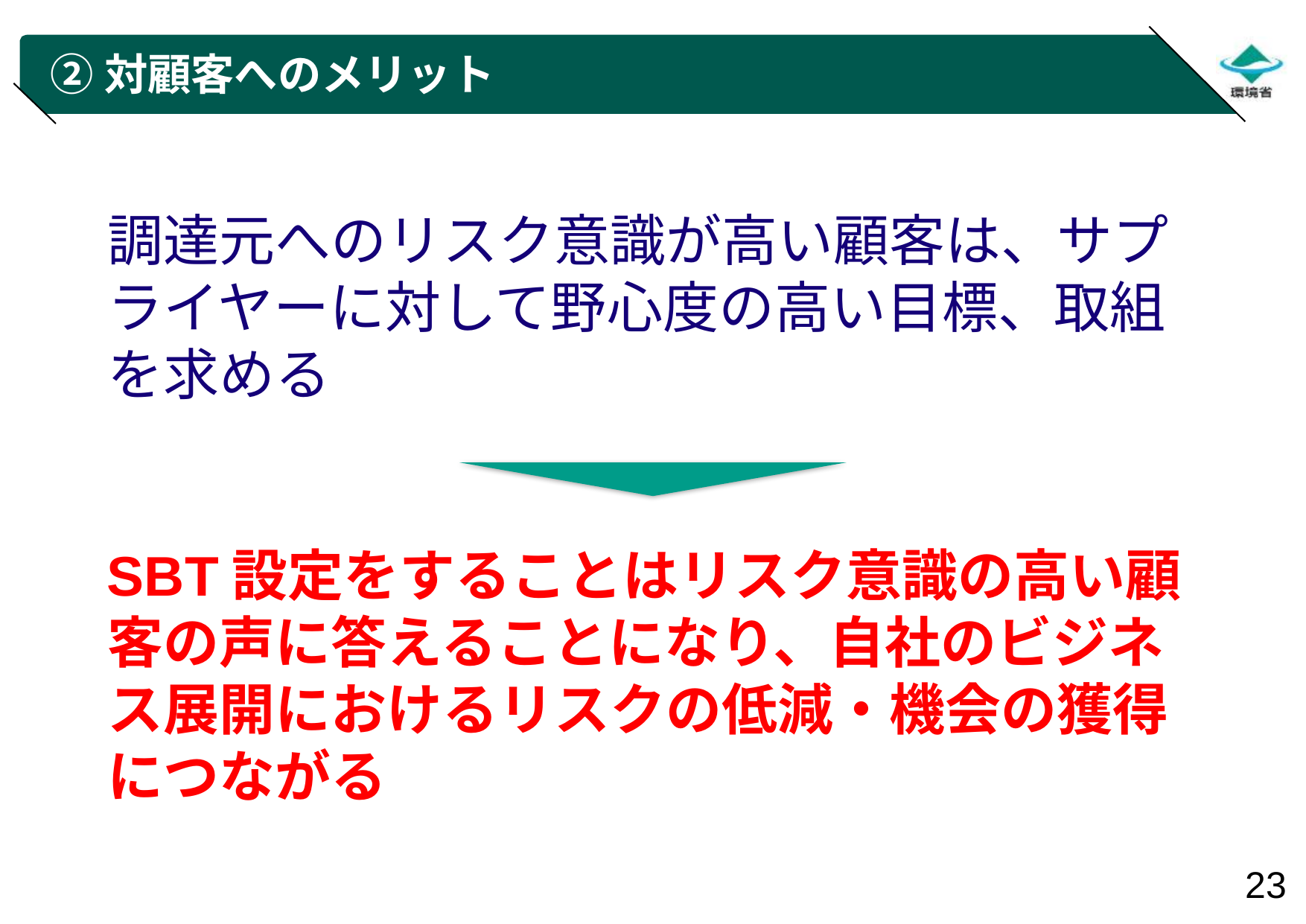

# ②対顧客へのメリット
調達元へのリスク意識が高い顧客は、サプライヤーに対して野心度の高い目標、取組を求める

SBT設定をすることはリスク意識の高い顧客の声に答えることになり、自社のビジネス展開におけるリスクの低減・機会の獲得につながる